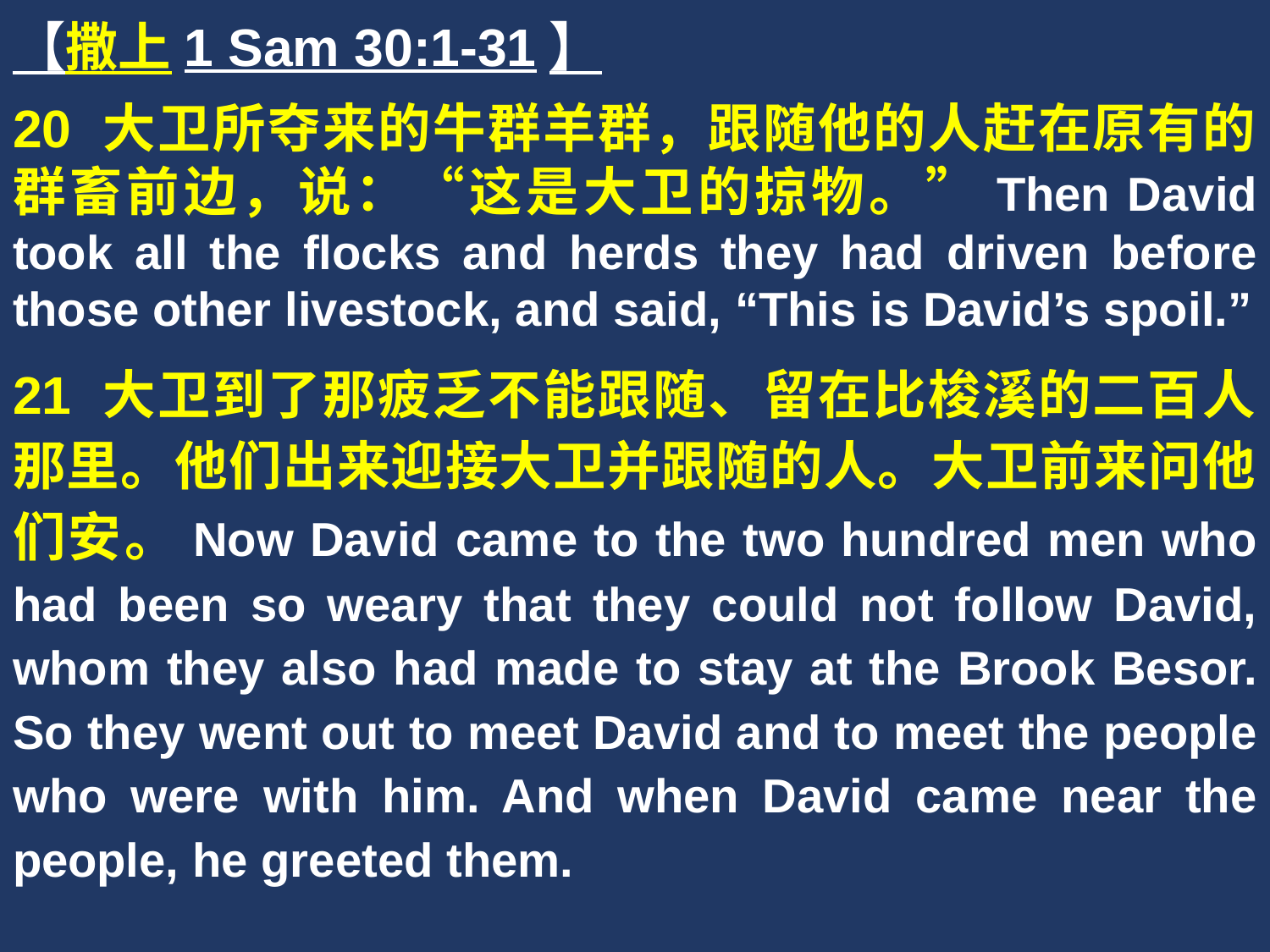

【撒上1 Sam 30:1-31】
20 大卫所夺来的牛群羊群，跟随他的人赶在原有的群畜前边，说：“这是大卫的掠物。”Then David took all the flocks and herds they had driven before those other livestock, and said, “This is David’s spoil.”
21 大卫到了那疲乏不能跟随、留在比梭溪的二百人那里。他们出来迎接大卫并跟随的人。大卫前来问他们安。Now David came to the two hundred men who had been so weary that they could not follow David, whom they also had made to stay at the Brook Besor. So they went out to meet David and to meet the people who were with him. And when David came near the people, he greeted them.